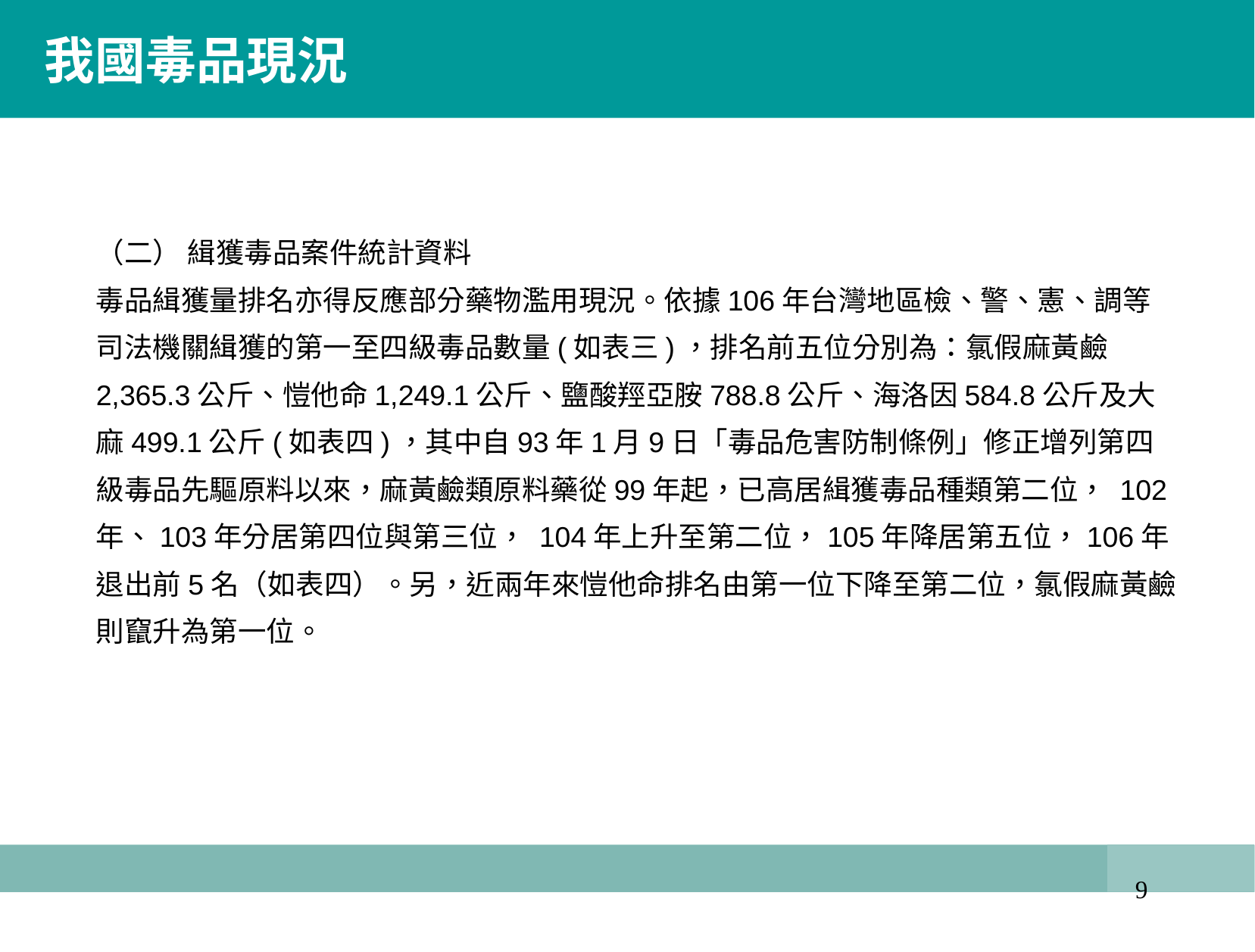

我國毒品現況
（二） 緝獲毒品案件統計資料
毒品緝獲量排名亦得反應部分藥物濫用現況。依據106年台灣地區檢、警、憲、調等司法機關緝獲的第一至四級毒品數量(如表三)，排名前五位分別為：氯假麻黃鹼2,365.3公斤、愷他命1,249.1公斤、鹽酸羥亞胺788.8公斤、海洛因584.8公斤及大麻499.1公斤(如表四)，其中自93年1月9日「毒品危害防制條例」修正增列第四級毒品先驅原料以來，麻黃鹼類原料藥從99年起，已高居緝獲毒品種類第二位， 102年、103年分居第四位與第三位， 104年上升至第二位，105年降居第五位，106年退出前5名（如表四）。另，近兩年來愷他命排名由第一位下降至第二位，氯假麻黃鹼則竄升為第一位。
9